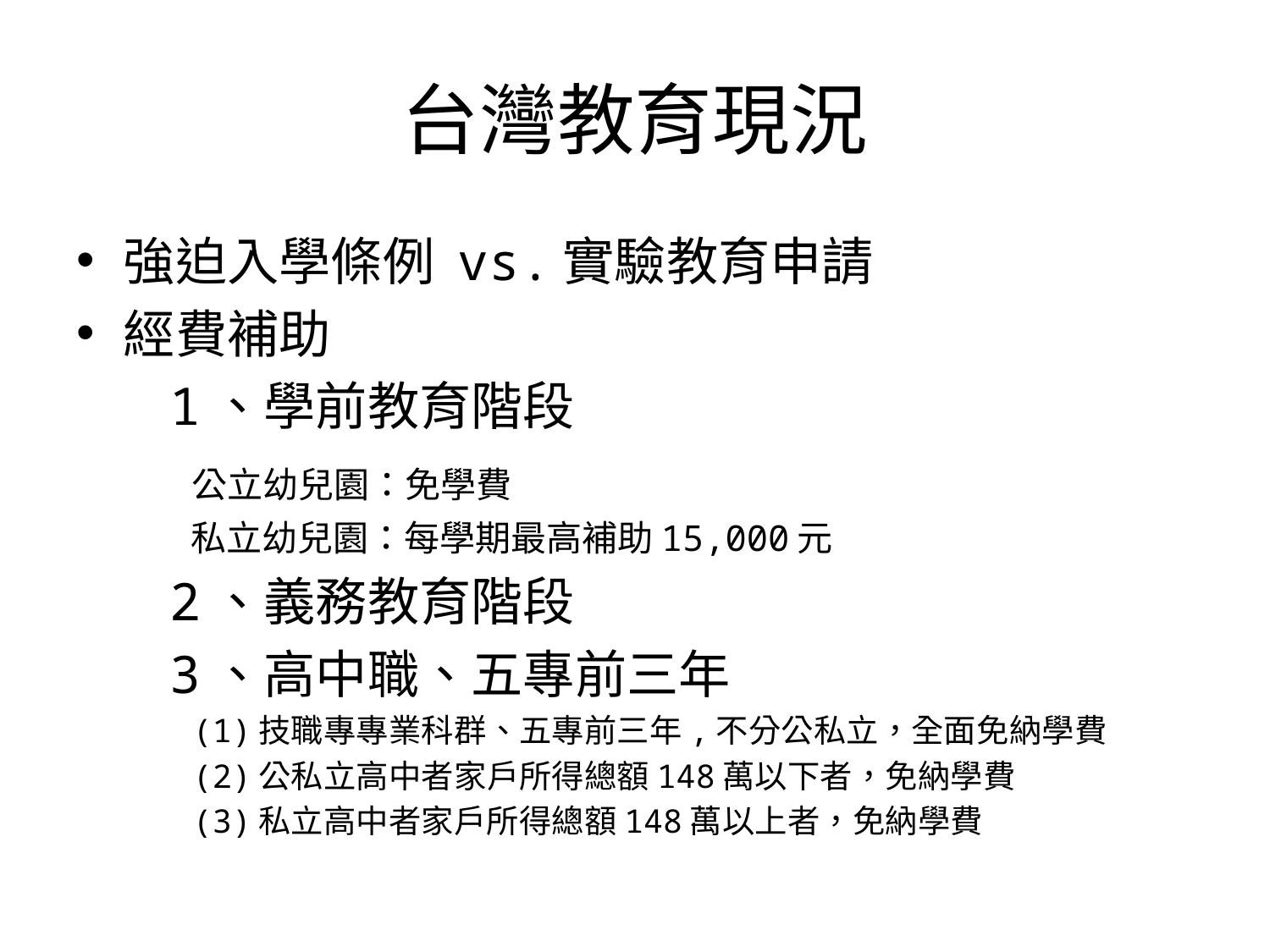

# 台灣教育現況
強迫入學條例 vs.實驗教育申請
經費補助
   1、學前教育階段
　　 公立幼兒園：免學費
　　　 私立幼兒園：每學期最高補助15,000元
   2、義務教育階段
   3、高中職、五專前三年
      (1)技職專專業科群、五專前三年,不分公私立，全面免納學費
      (2)公私立高中者家戶所得總額148萬以下者，免納學費
      (3)私立高中者家戶所得總額148萬以上者，免納學費